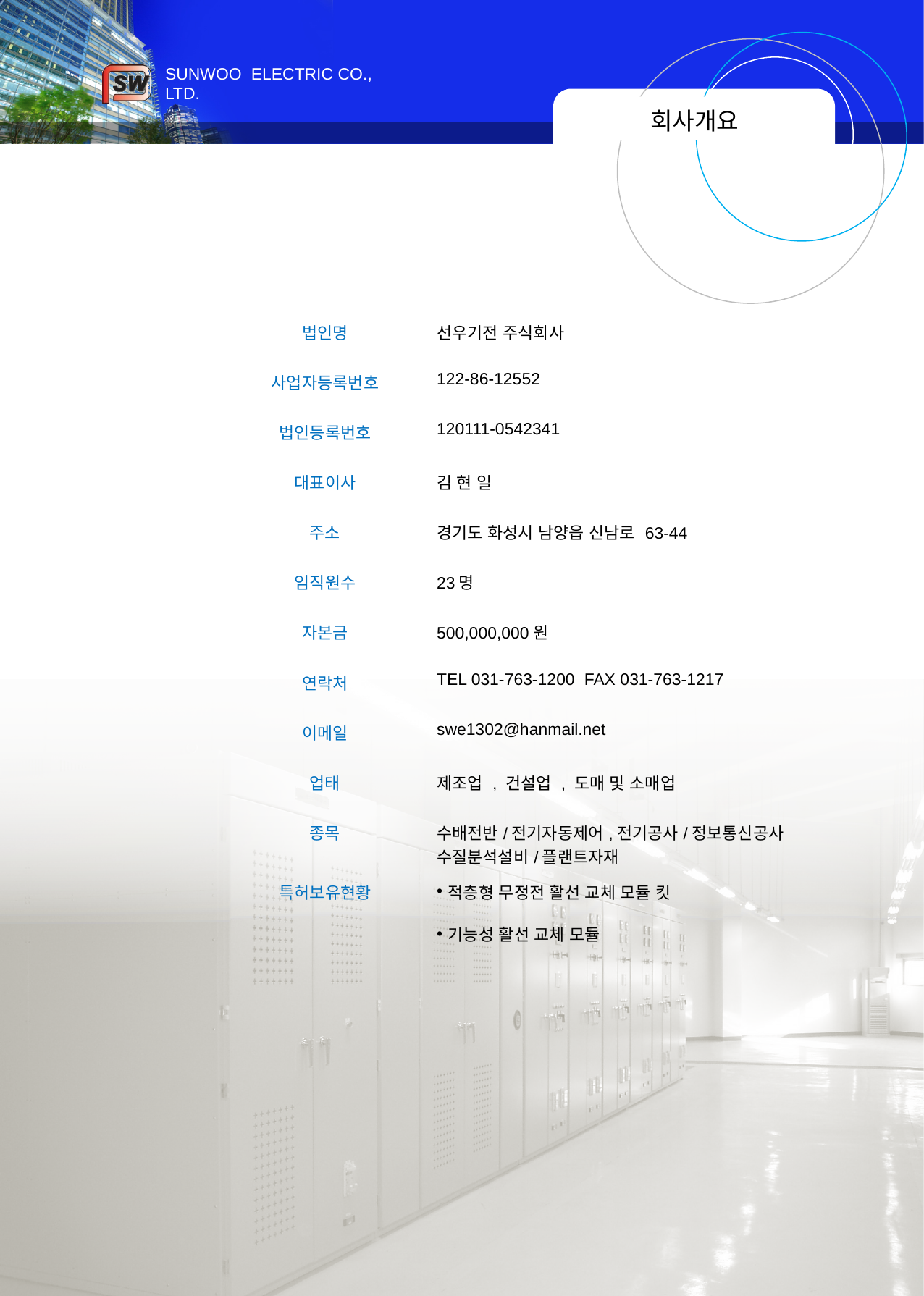

# 회사개요
| 법인명 | 선우기전 주식회사 |
| --- | --- |
| 사업자등록번호 | 122-86-12552 |
| 법인등록번호 | 120111-0542341 |
| 대표이사 | 김 현 일 |
| 주소 | 경기도 화성시 남양읍 신남로 63-44 |
| 임직원수 | 23명 |
| 자본금 | 500,000,000원 |
| 연락처 | TEL 031-763-1200 FAX 031-763-1217 |
| 이메일 | swe1302@hanmail.net |
| 업태 | 제조업 , 건설업 , 도매 및 소매업 |
| 종목 | 수배전반/전기자동제어,전기공사/정보통신공사 수질분석설비/플랜트자재 |
| 특허보유현황 | 적층형 무정전 활선 교체 모듈 킷 기능성 활선 교체 모듈 |